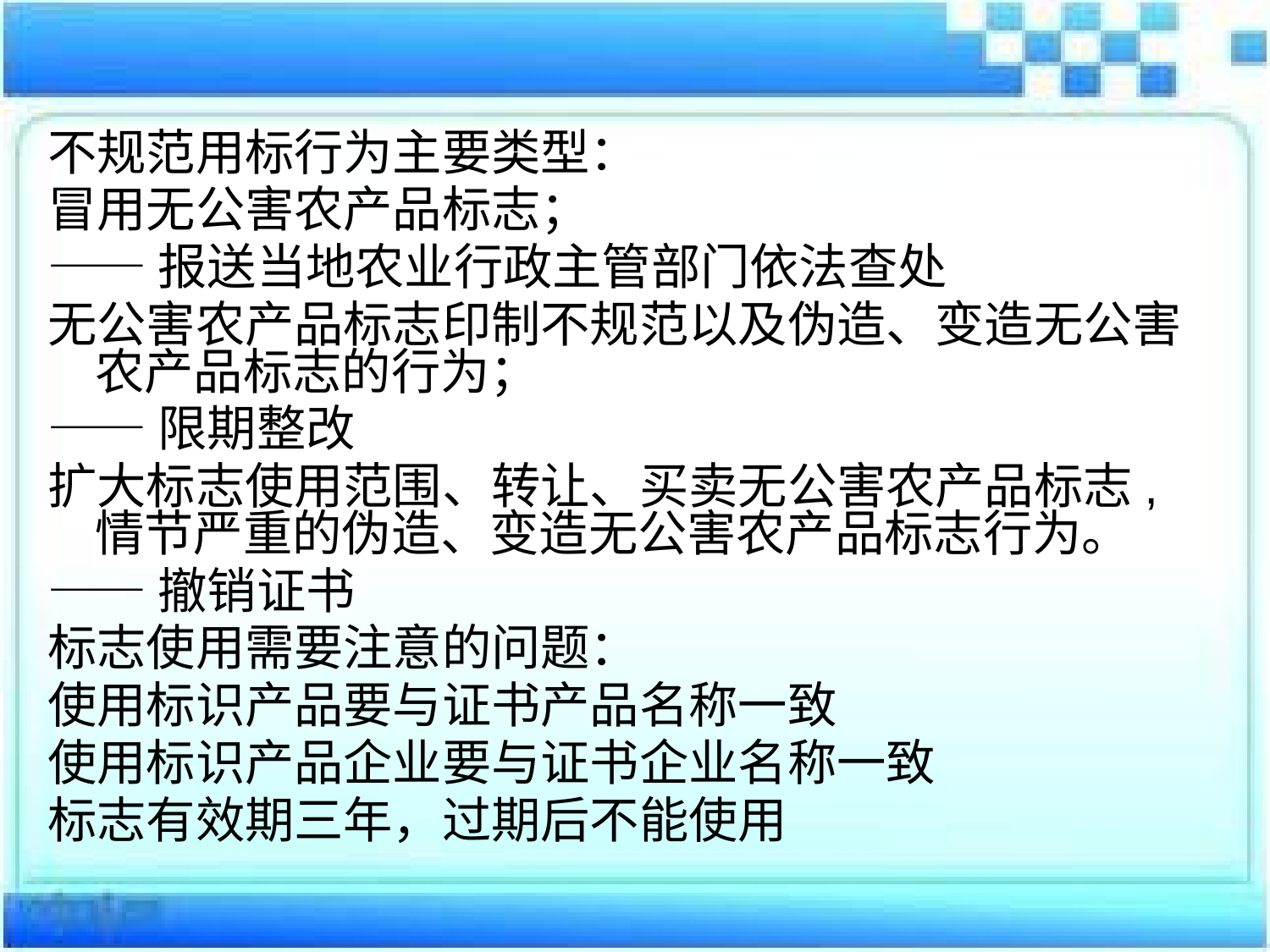

不规范用标行为主要类型：
冒用无公害农产品标志；
——报送当地农业行政主管部门依法查处
无公害农产品标志印制不规范以及伪造、变造无公害农产品标志的行为；
——限期整改
扩大标志使用范围、转让、买卖无公害农产品标志,情节严重的伪造、变造无公害农产品标志行为。
——撤销证书
标志使用需要注意的问题：
使用标识产品要与证书产品名称一致
使用标识产品企业要与证书企业名称一致
标志有效期三年，过期后不能使用